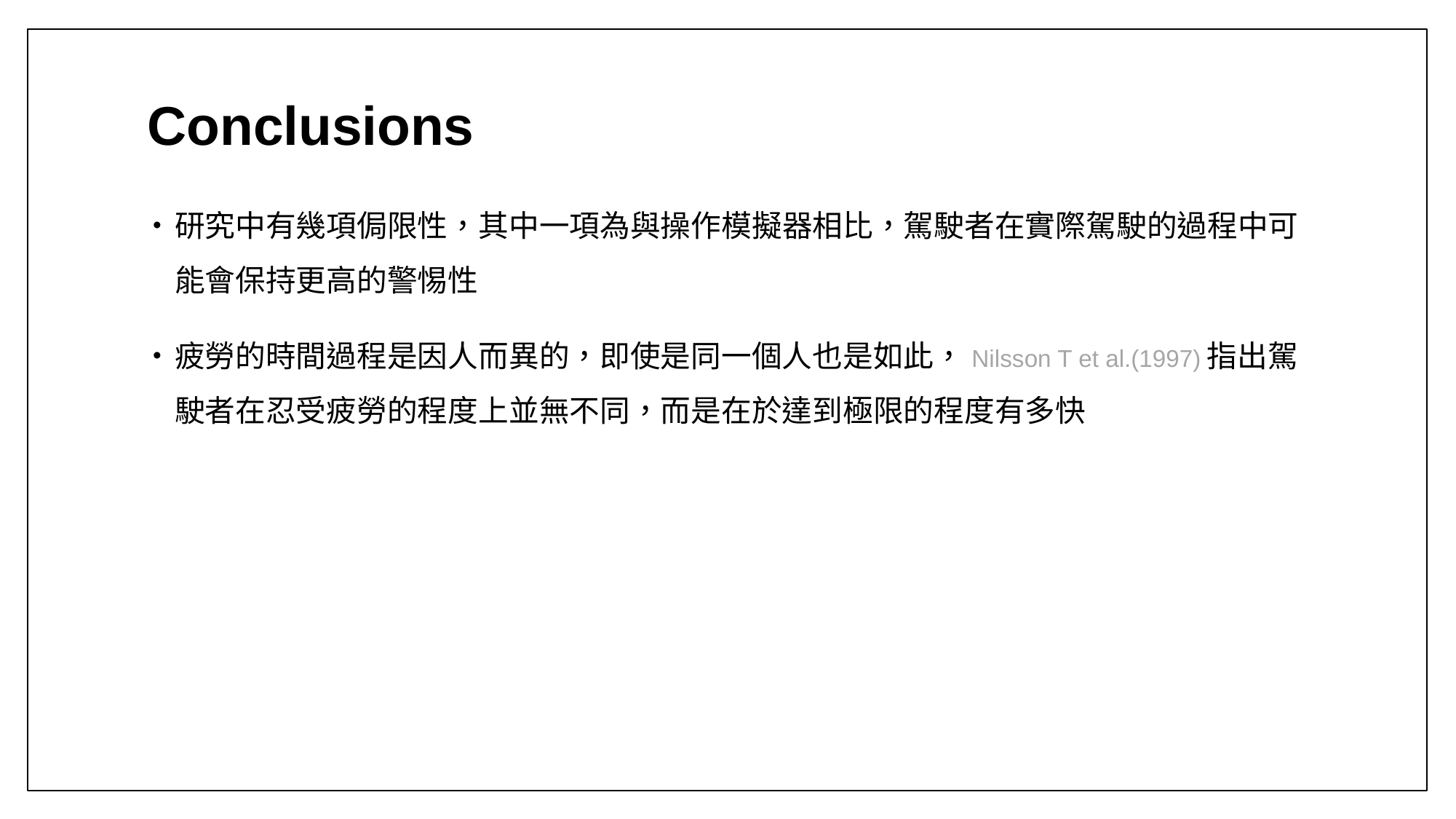

# Conclusions
研究中有幾項侷限性，其中一項為與操作模擬器相比，駕駛者在實際駕駛的過程中可能會保持更高的警惕性
疲勞的時間過程是因人而異的，即使是同一個人也是如此，Nilsson T et al.(1997)指出駕駛者在忍受疲勞的程度上並無不同，而是在於達到極限的程度有多快